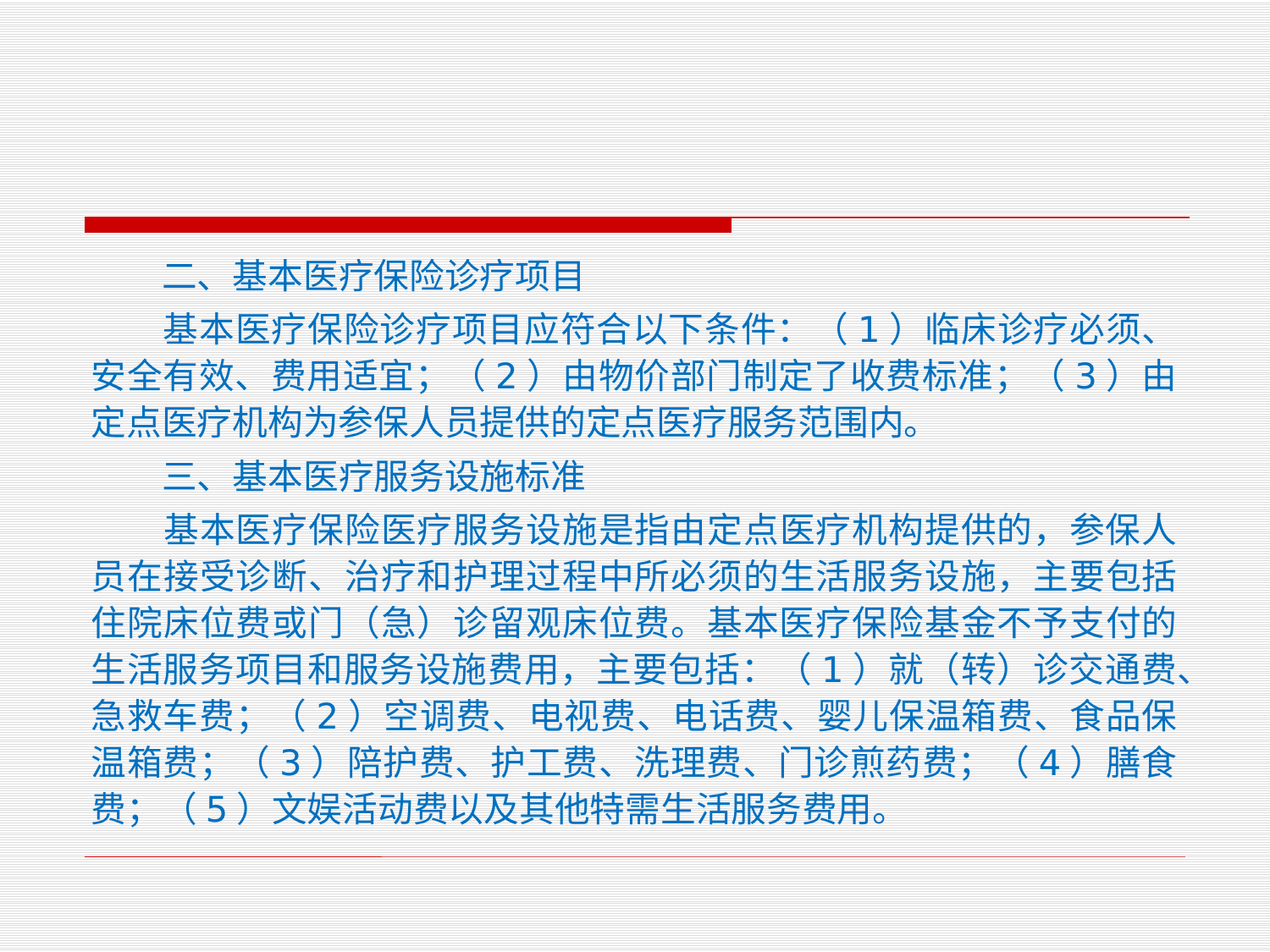

二、基本医疗保险诊疗项目
　　基本医疗保险诊疗项目应符合以下条件：（1）临床诊疗必须、安全有效、费用适宜；（2）由物价部门制定了收费标准；（3）由定点医疗机构为参保人员提供的定点医疗服务范围内。
　　三、基本医疗服务设施标准
　　基本医疗保险医疗服务设施是指由定点医疗机构提供的，参保人员在接受诊断、治疗和护理过程中所必须的生活服务设施，主要包括住院床位费或门（急）诊留观床位费。基本医疗保险基金不予支付的生活服务项目和服务设施费用，主要包括：（1）就（转）诊交通费、急救车费；（2）空调费、电视费、电话费、婴儿保温箱费、食品保温箱费；（3）陪护费、护工费、洗理费、门诊煎药费；（4）膳食费；（5）文娱活动费以及其他特需生活服务费用。